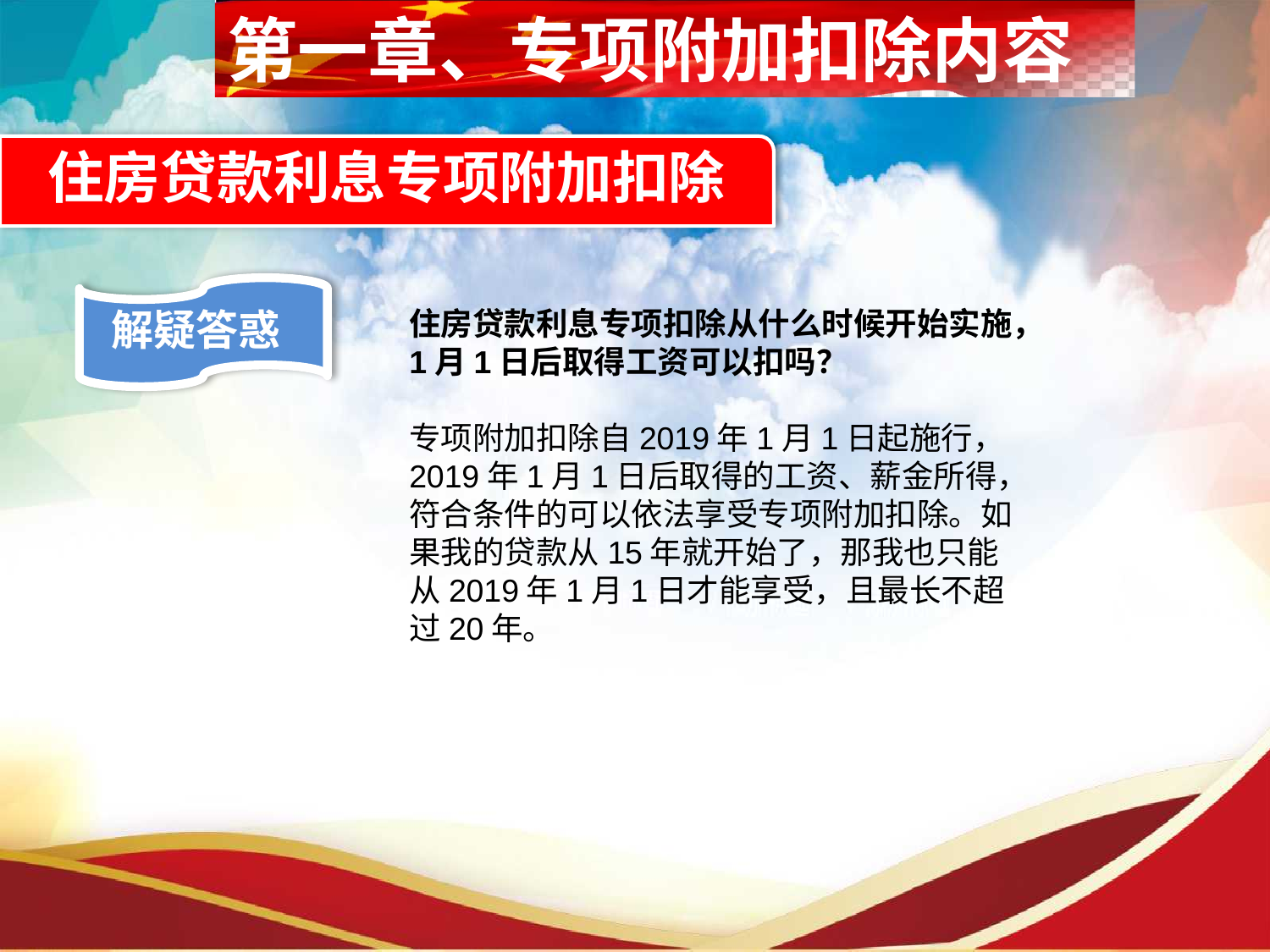

第一章、专项附加扣除内容

住房贷款利息专项附加扣除

解疑答惑
住房贷款利息专项扣除从什么时候开始实施，1月1日后取得工资可以扣吗？

专项附加扣除自2019年1月1日起施行，2019年1月1日后取得的工资、薪金所得，符合条件的可以依法享受专项附加扣除。如果我的贷款从15年就开始了，那我也只能从2019年1月1日才能享受，且最长不超过20年。